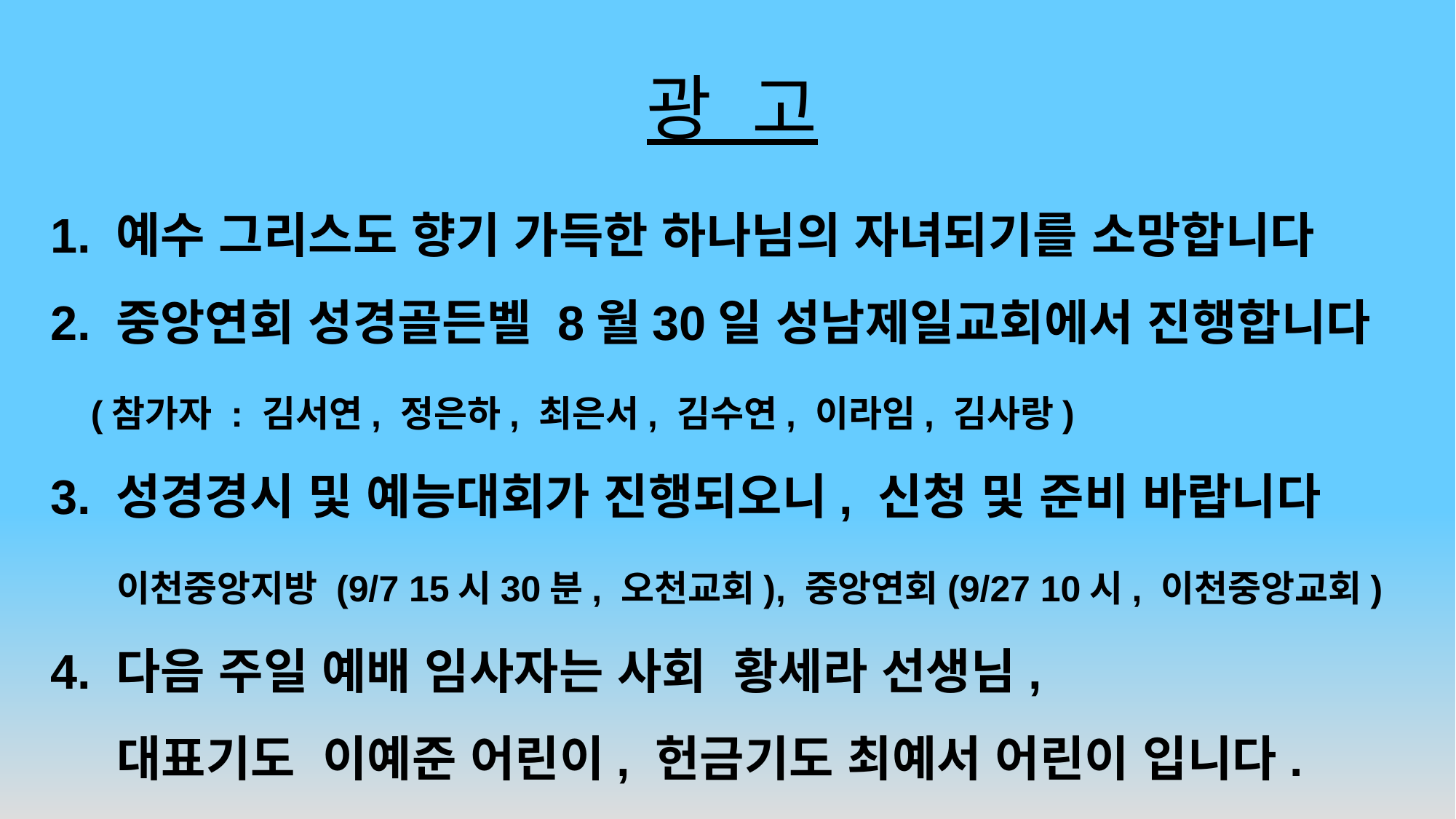

# 광  고
1. 예수 그리스도 향기 가득한 하나님의 자녀되기를 소망합니다
2. 중앙연회 성경골든벨 8월30일 성남제일교회에서 진행합니다
   (참가자 : 김서연, 정은하, 최은서, 김수연, 이라임, 김사랑)
3. 성경경시 및 예능대회가 진행되오니, 신청 및 준비 바랍니다
    이천중앙지방 (9/7 15시30분, 오천교회), 중앙연회(9/27 10시, 이천중앙교회)
4. 다음 주일 예배 임사자는 사회  황세라 선생님,
    대표기도  이예준 어린이, 헌금기도 최예서 어린이 입니다.